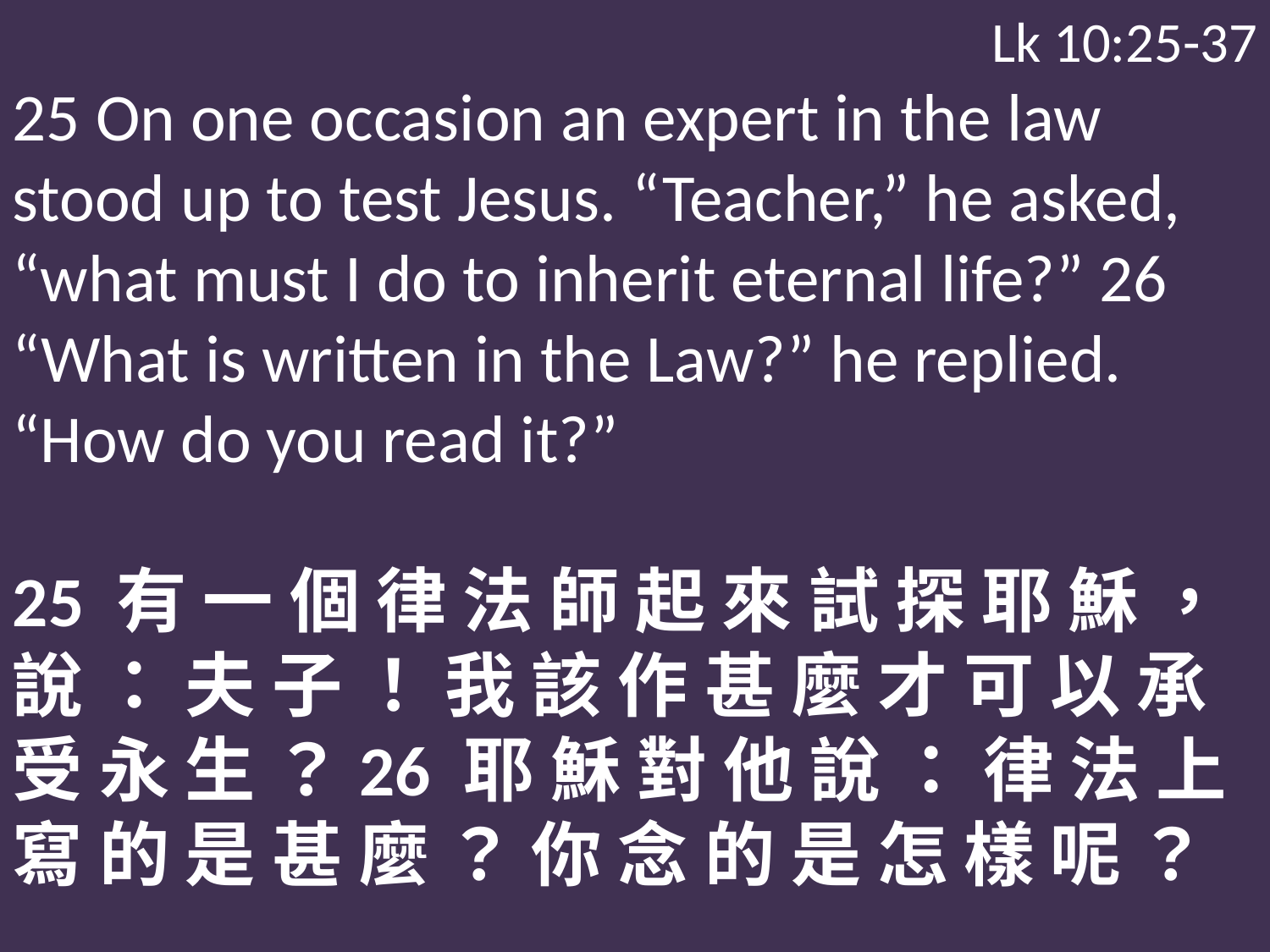

Lk 10:25-37
25 On one occasion an expert in the law stood up to test Jesus. “Teacher,” he asked, “what must I do to inherit eternal life?” 26 “What is written in the Law?” he replied. “How do you read it?”

25 有 一 個 律 法 師 起 來 試 探 耶 穌 ， 說 ： 夫 子 ！ 我 該 作 甚 麼 才 可 以 承 受 永 生 ？26 耶 穌 對 他 說 ： 律 法 上 寫 的 是 甚 麼 ？ 你 念 的 是 怎 樣 呢 ？